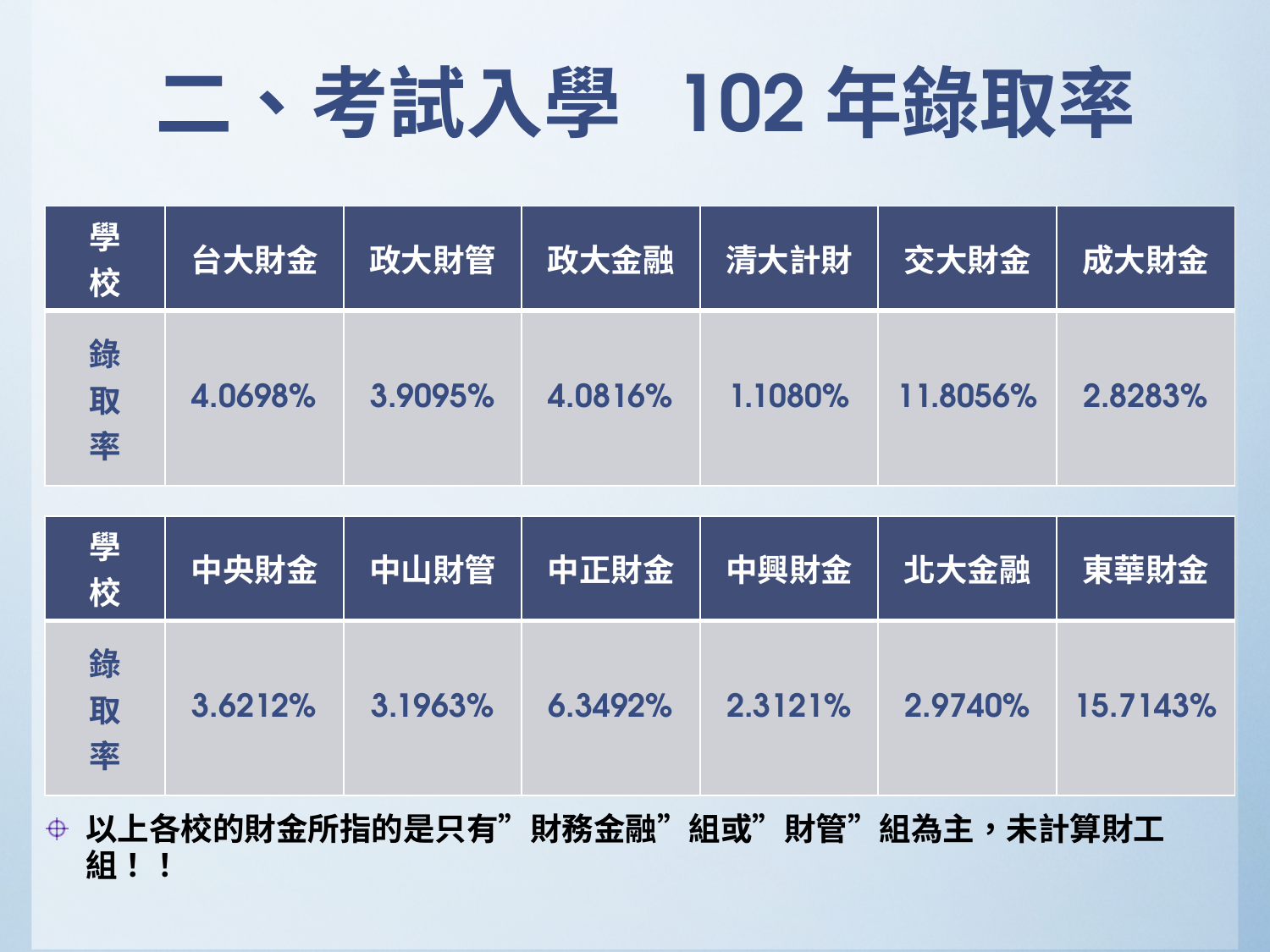

# 二、考試入學  102年錄取率
| 學 校 | 台大財金 | 政大財管 | 政大金融 | 清大計財 | 交大財金 | 成大財金 |
| --- | --- | --- | --- | --- | --- | --- |
| 錄 取 率 | 4.0698% | 3.9095% | 4.0816% | 1.1080% | 11.8056% | 2.8283% |
| 學 校 | 中央財金 | 中山財管 | 中正財金 | 中興財金 | 北大金融 | 東華財金 |
| --- | --- | --- | --- | --- | --- | --- |
| 錄 取 率 | 3.6212% | 3.1963% | 6.3492% | 2.3121% | 2.9740% | 15.7143% |
以上各校的財金所指的是只有”財務金融”組或”財管”組為主，未計算財工組！！